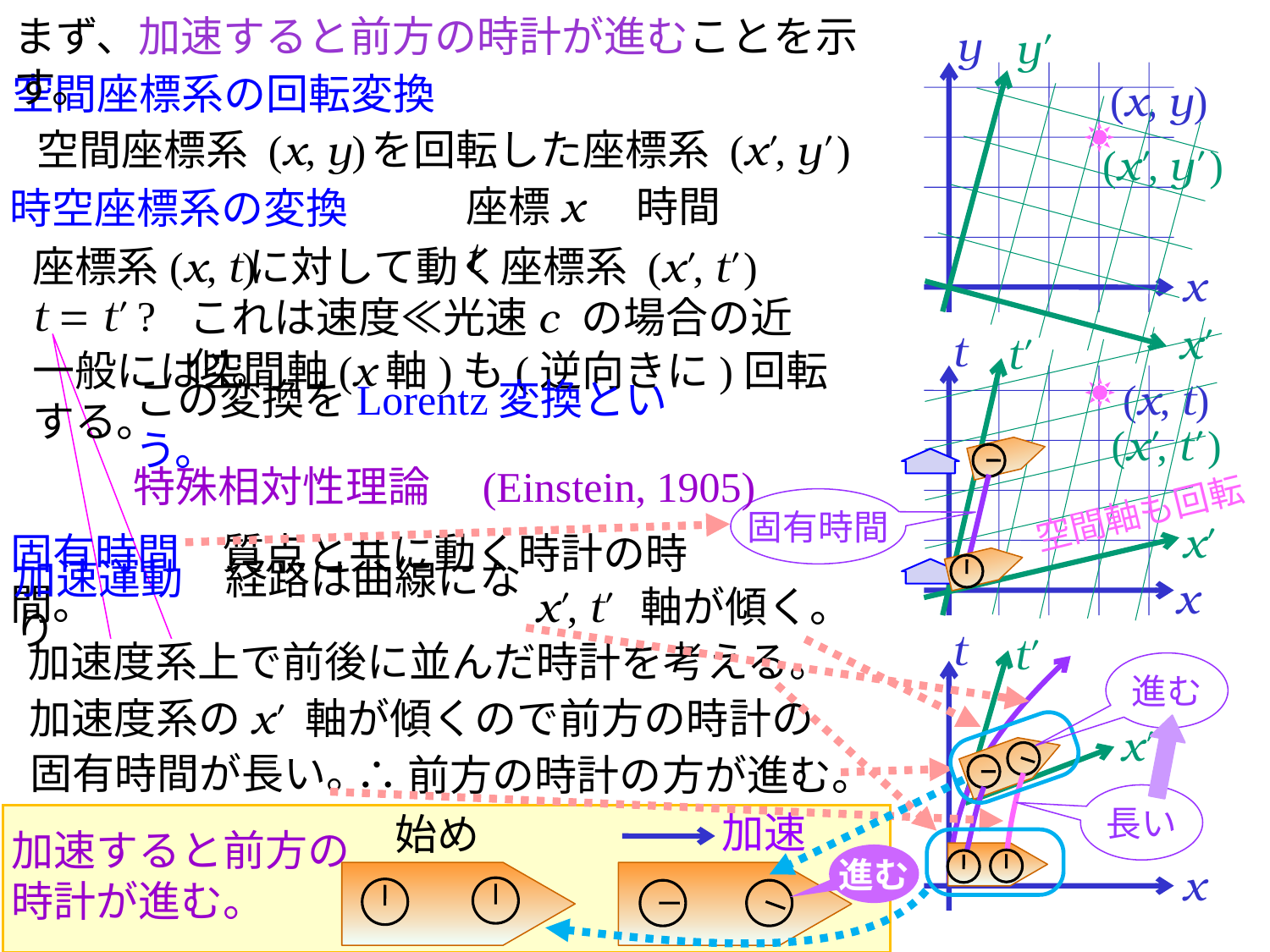

まず、加速すると前方の時計が進むことを示す。
y
y'

(x, y)

(x', y' )
x
x'
# 空間座標系の回転変換
空間座標系 (x, y)
を回転した座標系 (x', y' )
時空座標系の変換
座標x　時間t
座標系(x, t)
に対して動く座標系 (x', t' )
t = t' ?
これは速度≪光速c の場合の近似。

t
t'
一般には空間軸(x軸)も(逆向きに)回転する。

(x, t)

この変換をLorentz変換という。
(x', t' )

特殊相対性理論　(Einstein, 1905)

空間軸も回転
固有時間

x'
固有時間　質点と共に動く時計の時間。

加速運動　経路は曲線になり
x
x', t'  軸が傾く。
t

x

t'

x'

加速度系上で前後に並んだ時計を考える。

進む
絶対時間は
素朴概念 !
打破が必要。
加速度系のx' 軸が傾くので前方の時計の

固有時間が長い。
∴前方の時計の方が進む。

長い

加速
始め

加速すると前方の
時計が進む。

進む

進む